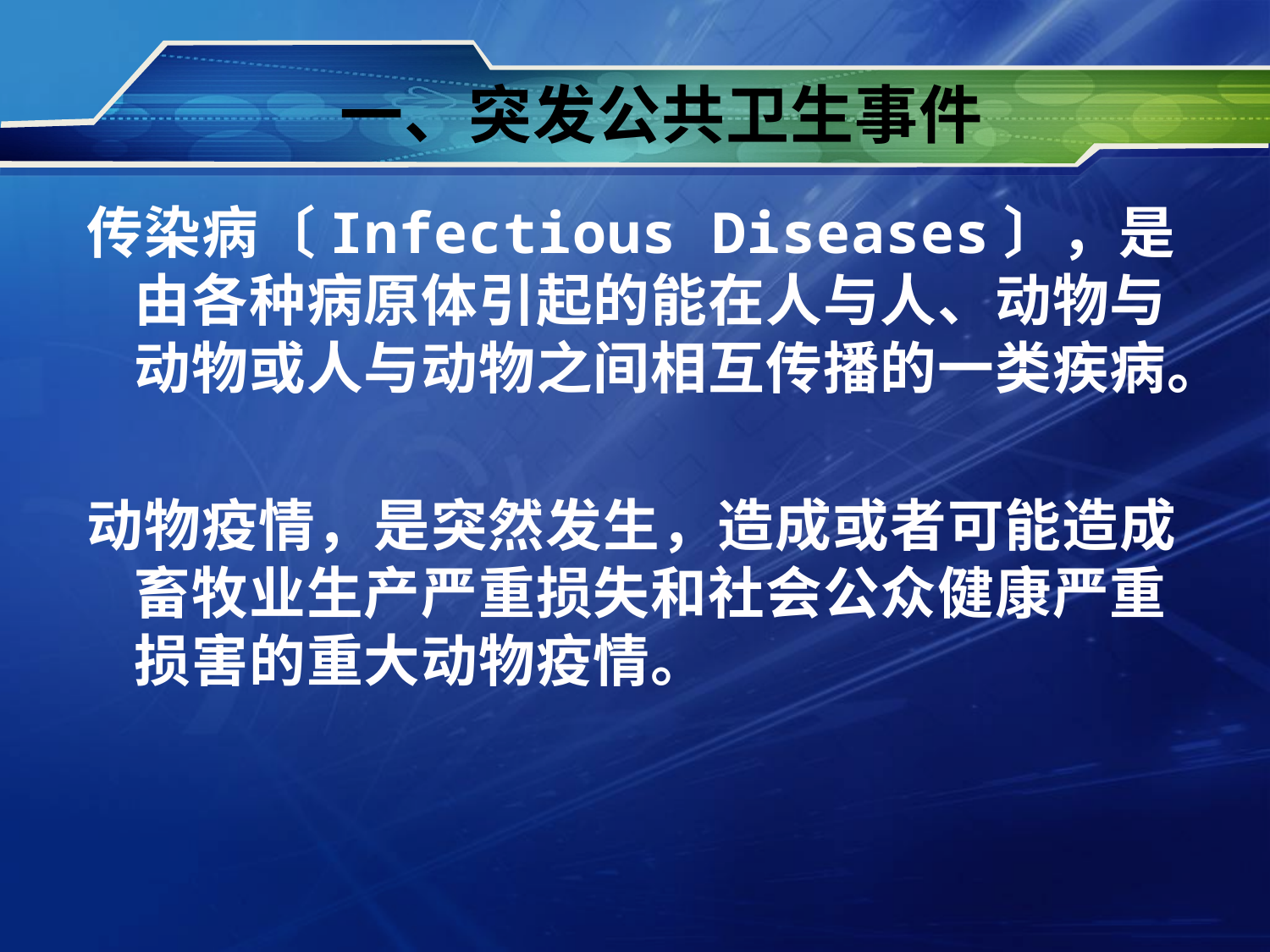

# 一、突发公共卫生事件
传染病〔Infectious Diseases〕，是由各种病原体引起的能在人与人、动物与动物或人与动物之间相互传播的一类疾病。

动物疫情，是突然发生，造成或者可能造成畜牧业生产严重损失和社会公众健康严重损害的重大动物疫情。